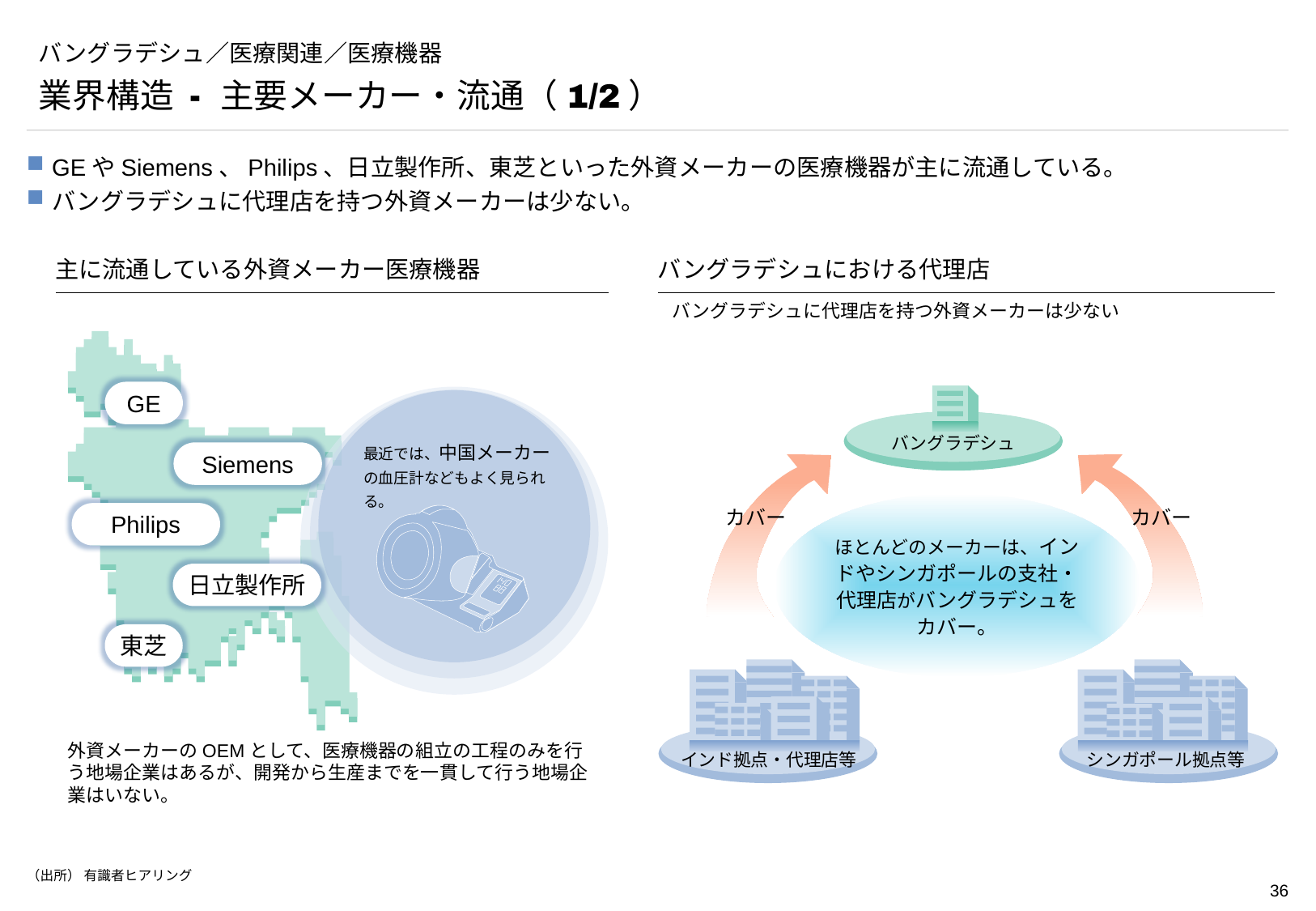

# バングラデシュ／医療関連／医療機器
業界構造 - 主要メーカー・流通（1/2）
GEやSiemens、Philips、日立製作所、東芝といった外資メーカーの医療機器が主に流通している。
バングラデシュに代理店を持つ外資メーカーは少ない。
主に流通している外資メーカー医療機器
バングラデシュにおける代理店
バングラデシュに代理店を持つ外資メーカーは少ない

GE

バングラデシュ
最近では、中国メーカーの血圧計などもよく見られる。
Siemens

ほとんどのメーカーは、インドやシンガポールの支社・代理店がバングラデシュをカバー。
カバー
カバー

Philips
日立製作所
東芝

外資メーカーのOEMとして、医療機器の組立の工程のみを行う地場企業はあるが、開発から生産までを一貫して行う地場企業はいない。
インド拠点・代理店等
シンガポール拠点等

（出所） 有識者ヒアリング